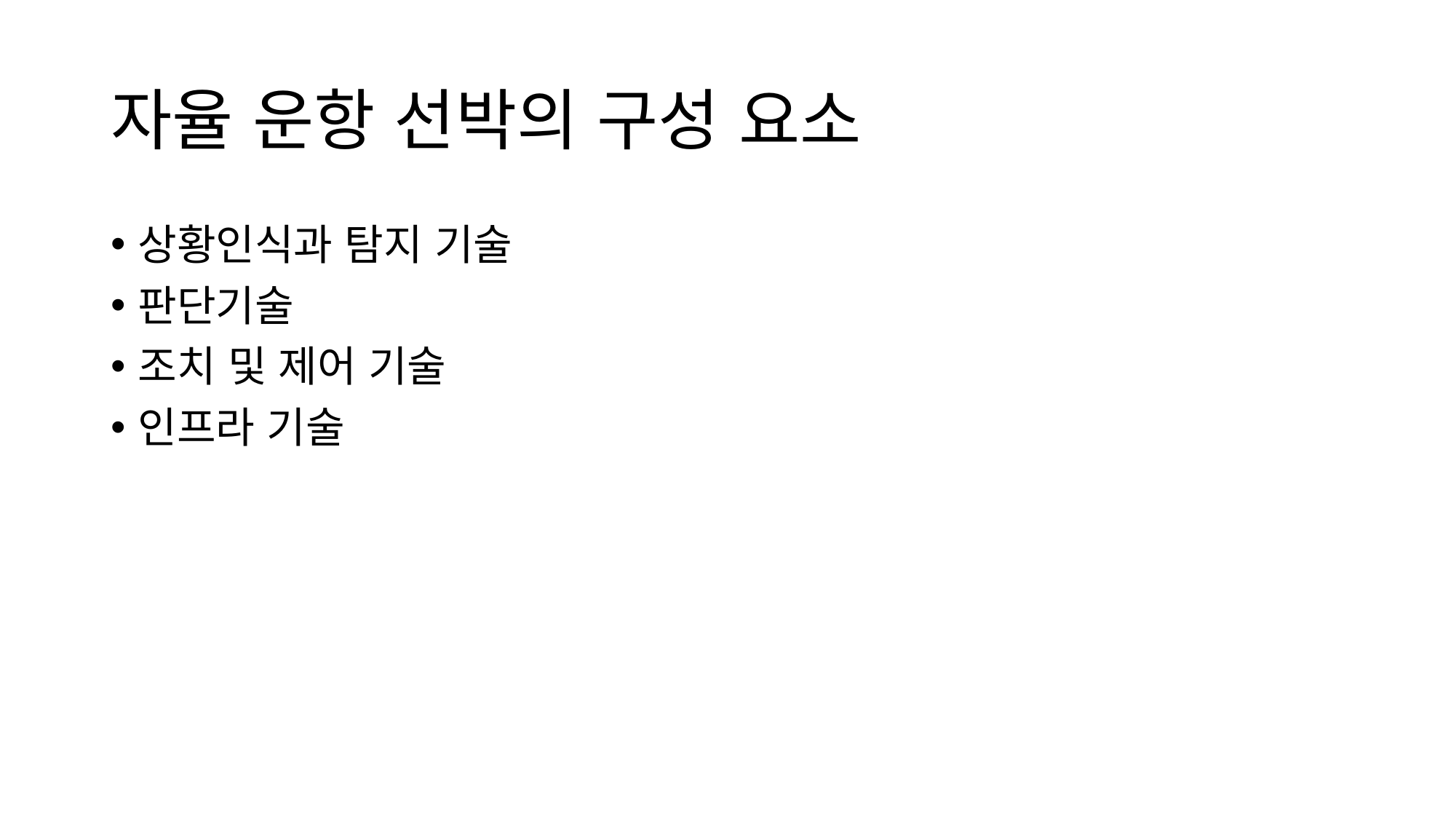

# 자율 운항 선박의 구성 요소
상황인식과 탐지 기술
판단기술
조치 및 제어 기술
인프라 기술